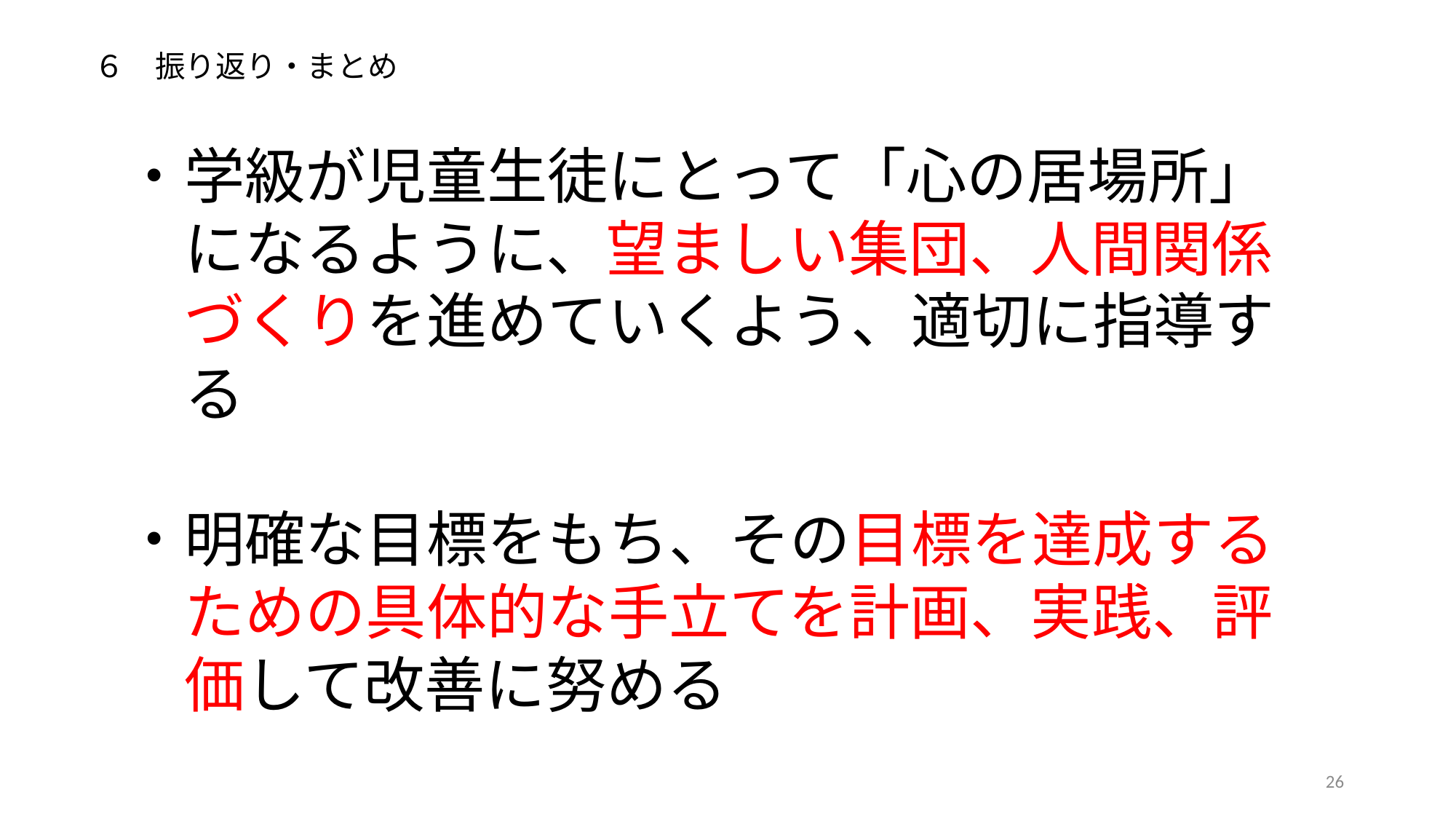

６　振り返り・まとめ
・学級が児童生徒にとって「心の居場所」
　になるように、望ましい集団、人間関係
　づくりを進めていくよう、適切に指導す
　る

・明確な目標をもち、その目標を達成する
　ための具体的な手立てを計画、実践、評
　価して改善に努める
26